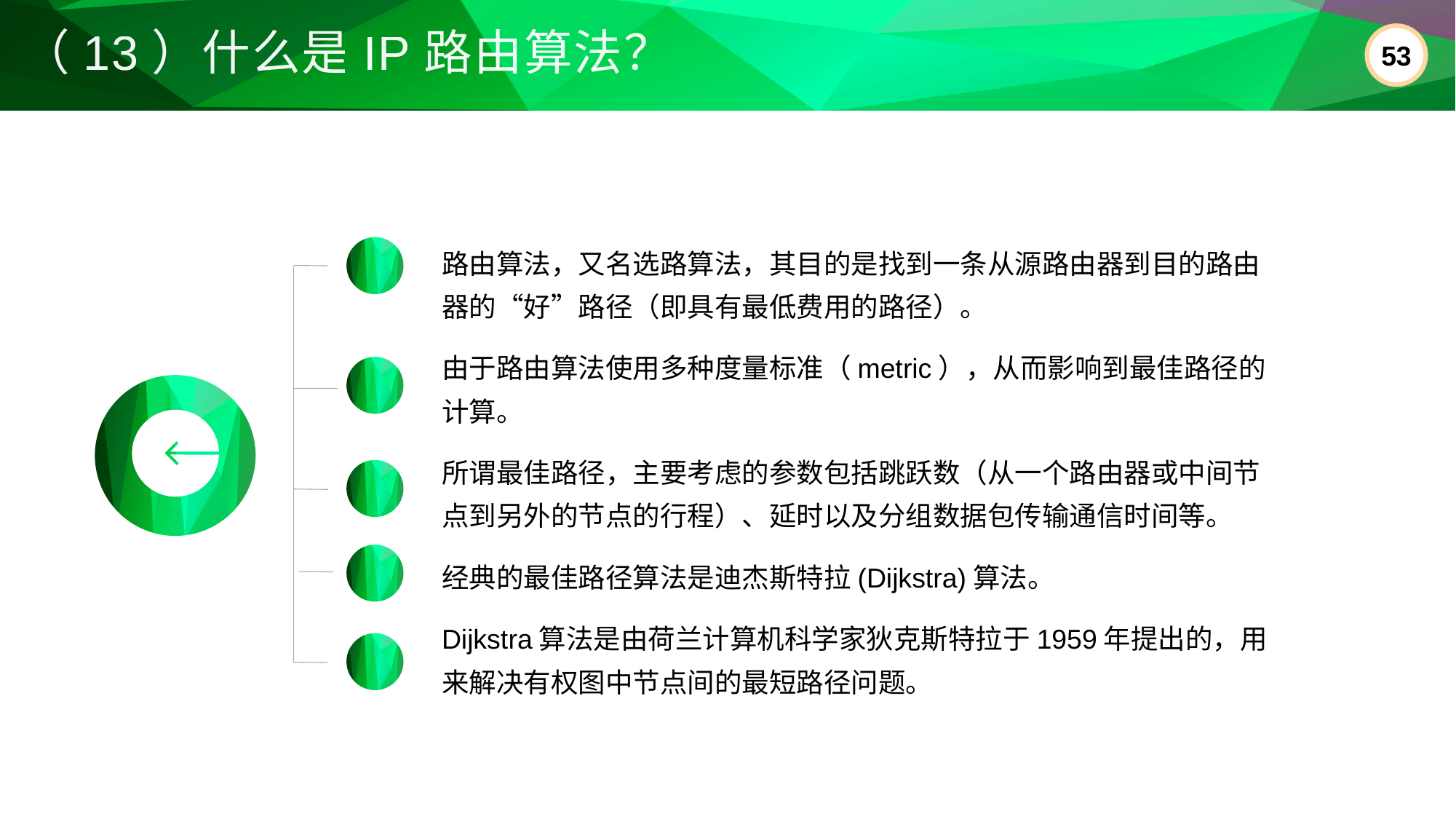

（13）什么是IP路由算法？
路由算法，又名选路算法，其目的是找到一条从源路由器到目的路由器的“好”路径（即具有最低费用的路径）。
由于路由算法使用多种度量标准（metric），从而影响到最佳路径的计算。
所谓最佳路径，主要考虑的参数包括跳跃数（从一个路由器或中间节点到另外的节点的行程）、延时以及分组数据包传输通信时间等。
经典的最佳路径算法是迪杰斯特拉(Dijkstra)算法。
Dijkstra算法是由荷兰计算机科学家狄克斯特拉于1959年提出的，用来解决有权图中节点间的最短路径问题。